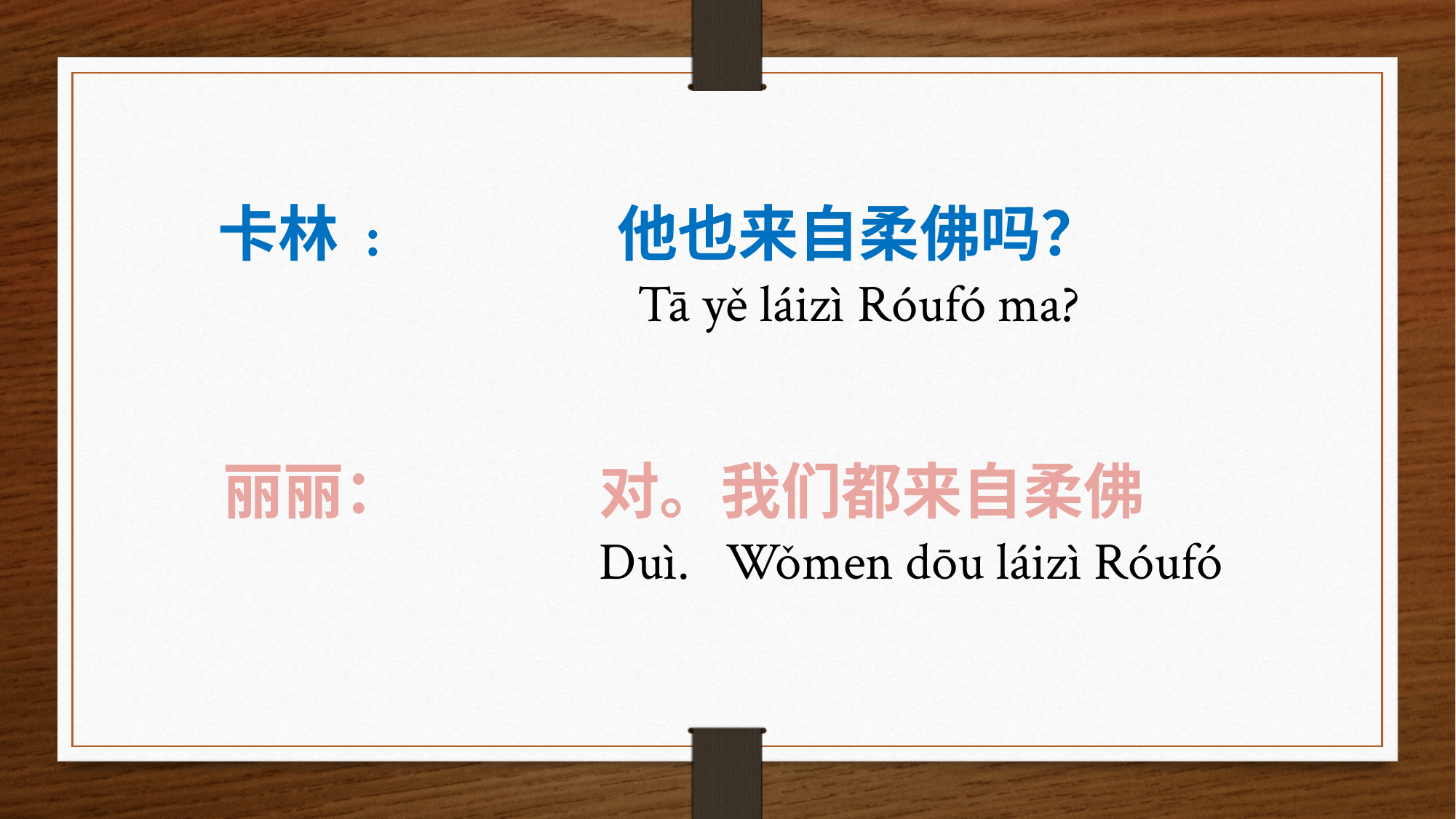

卡林 :
他也来自柔佛吗？
Tā yě láizì Róufó ma?
丽丽：
对。我们都来自柔佛
Duì.   Wǒmen dōu láizì Róufó